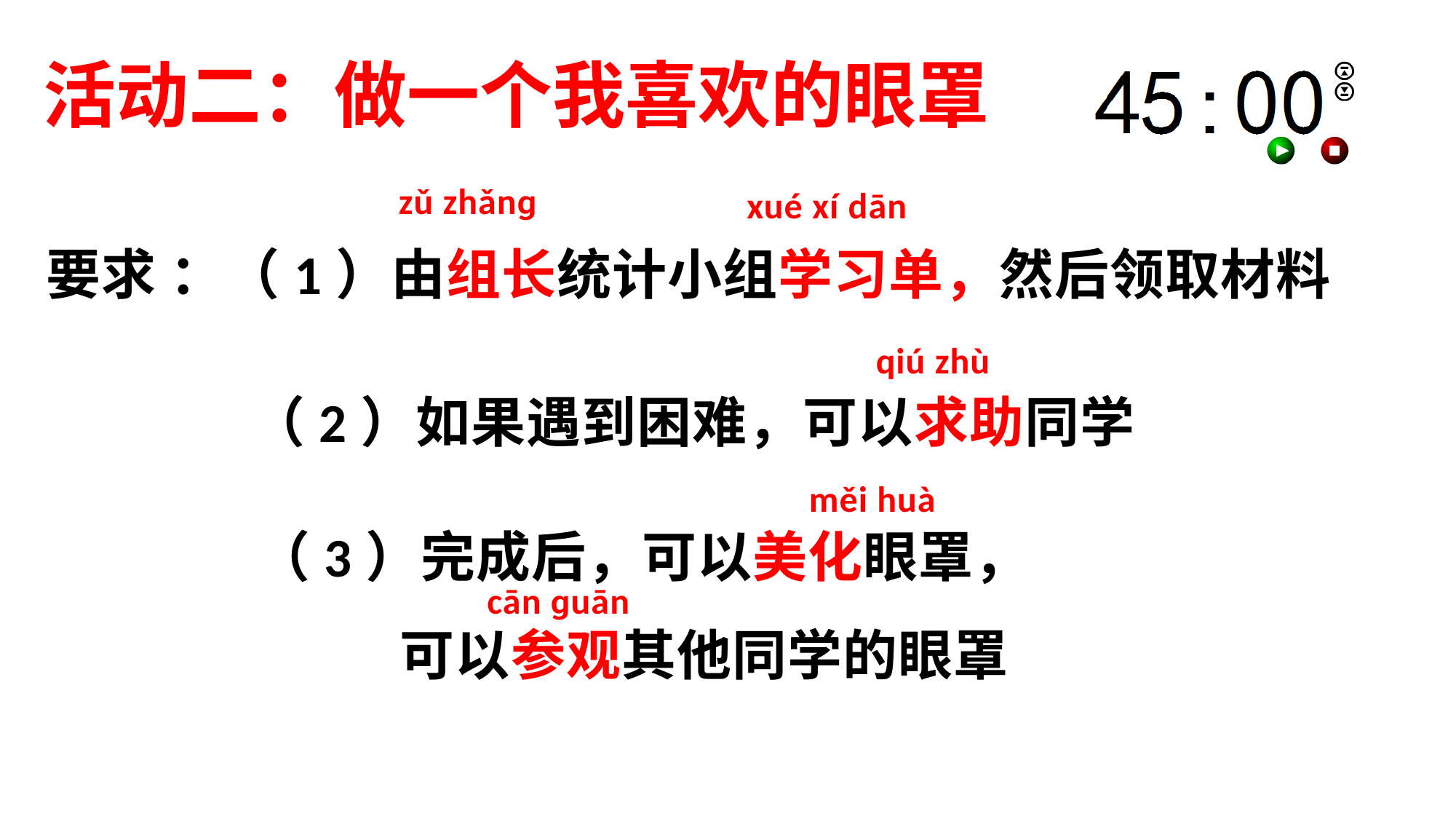

活动二：做一个我喜欢的眼罩
zǔ zhǎnɡ
xué xí dān
要求 ：（1）由组长统计小组学习单，然后领取材料

qiú zhù
         （2）如果遇到困难，可以求助同学
měi huà
           （3）完成后，可以美化眼罩，
                      可以参观其他同学的眼罩
cān ɡuān